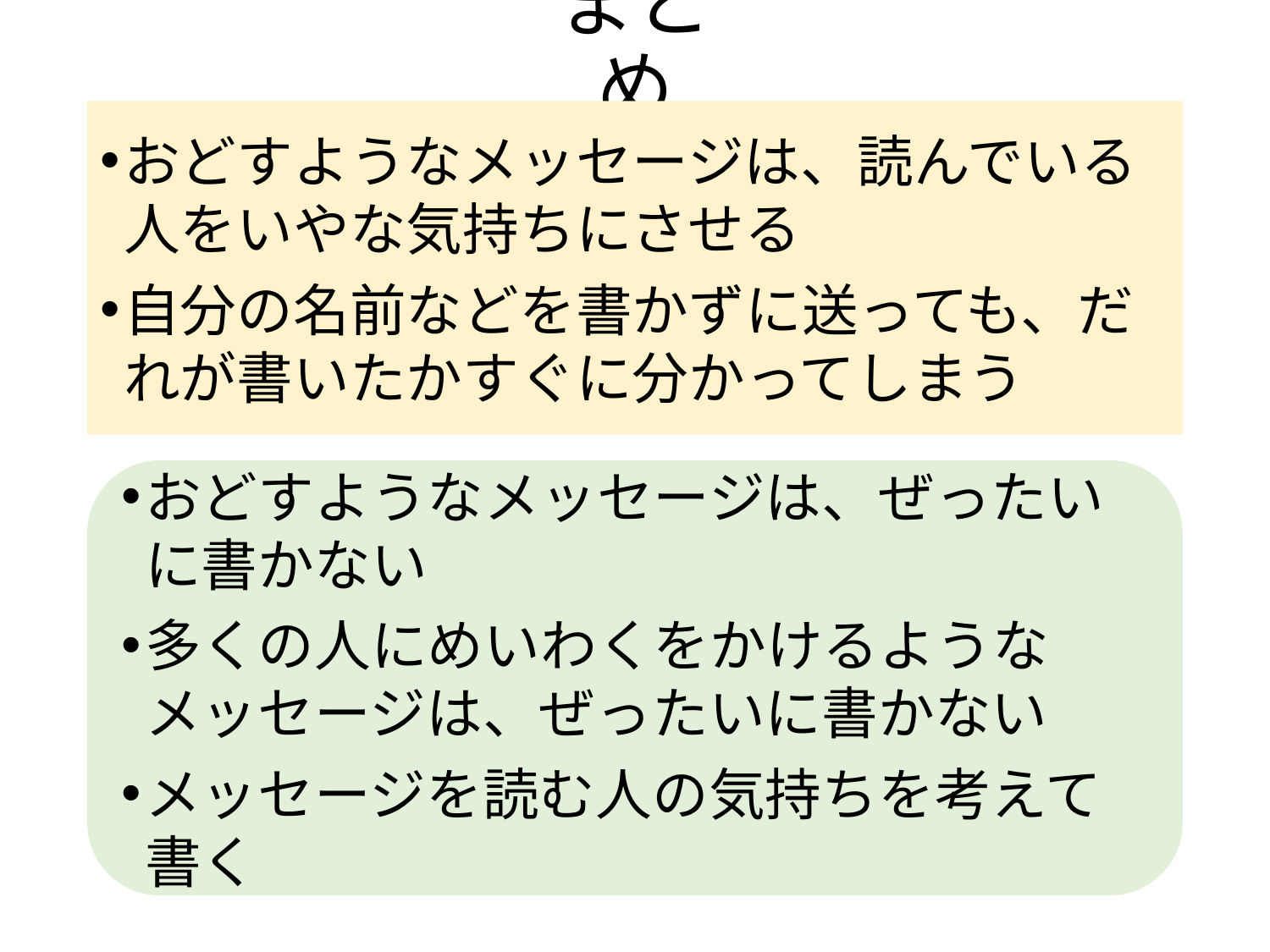

まとめ
おどすようなメッセージは、読んでいる人をいやな気持ちにさせる
自分の名前などを書かずに送っても、だれが書いたかすぐに分かってしまう
おどすようなメッセージは、ぜったいに書かない
多くの人にめいわくをかけるようなメッセージは、ぜったいに書かない
メッセージを読む人の気持ちを考えて書く